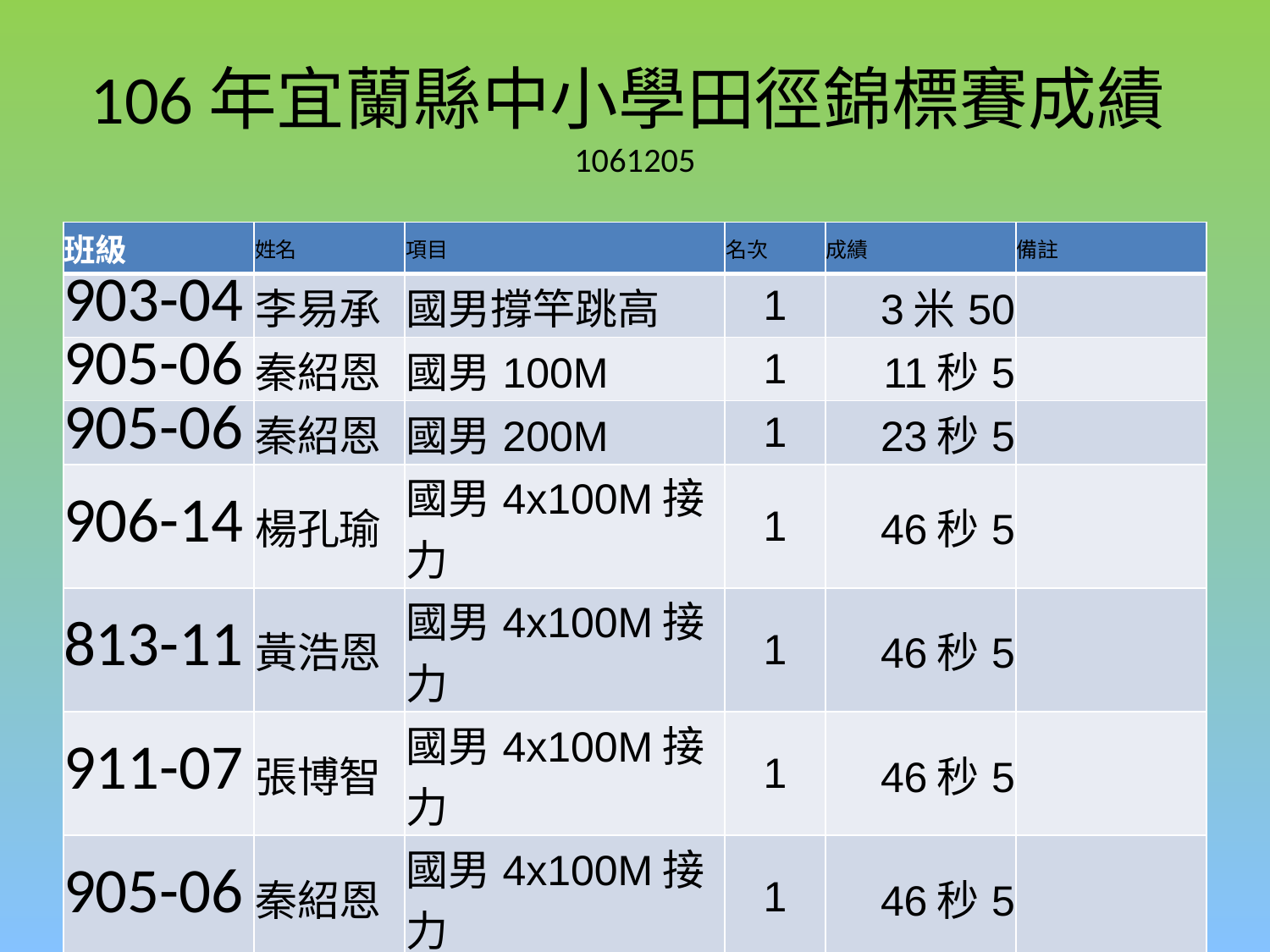

# 106年宜蘭縣中小學田徑錦標賽成績1061205
| 班級 | 姓名 | 項目 | 名次 | 成績 | 備註 |
| --- | --- | --- | --- | --- | --- |
| 903-04 | 李易承 | 國男撐竿跳高 | 1 | 3米50 |  |
| 905-06 | 秦紹恩 | 國男100M | 1 | 11秒5 |  |
| 905-06 | 秦紹恩 | 國男200M | 1 | 23秒5 |  |
| 906-14 | 楊孔瑜 | 國男4x100M接力 | 1 | 46秒5 |  |
| 813-11 | 黃浩恩 | 國男4x100M接力 | 1 | 46秒5 |  |
| 911-07 | 張博智 | 國男4x100M接力 | 1 | 46秒5 |  |
| 905-06 | 秦紹恩 | 國男4x100M接力 | 1 | 46秒5 |  |
|  |  |  |  |  |  |
|  |  |  |  |  |  |